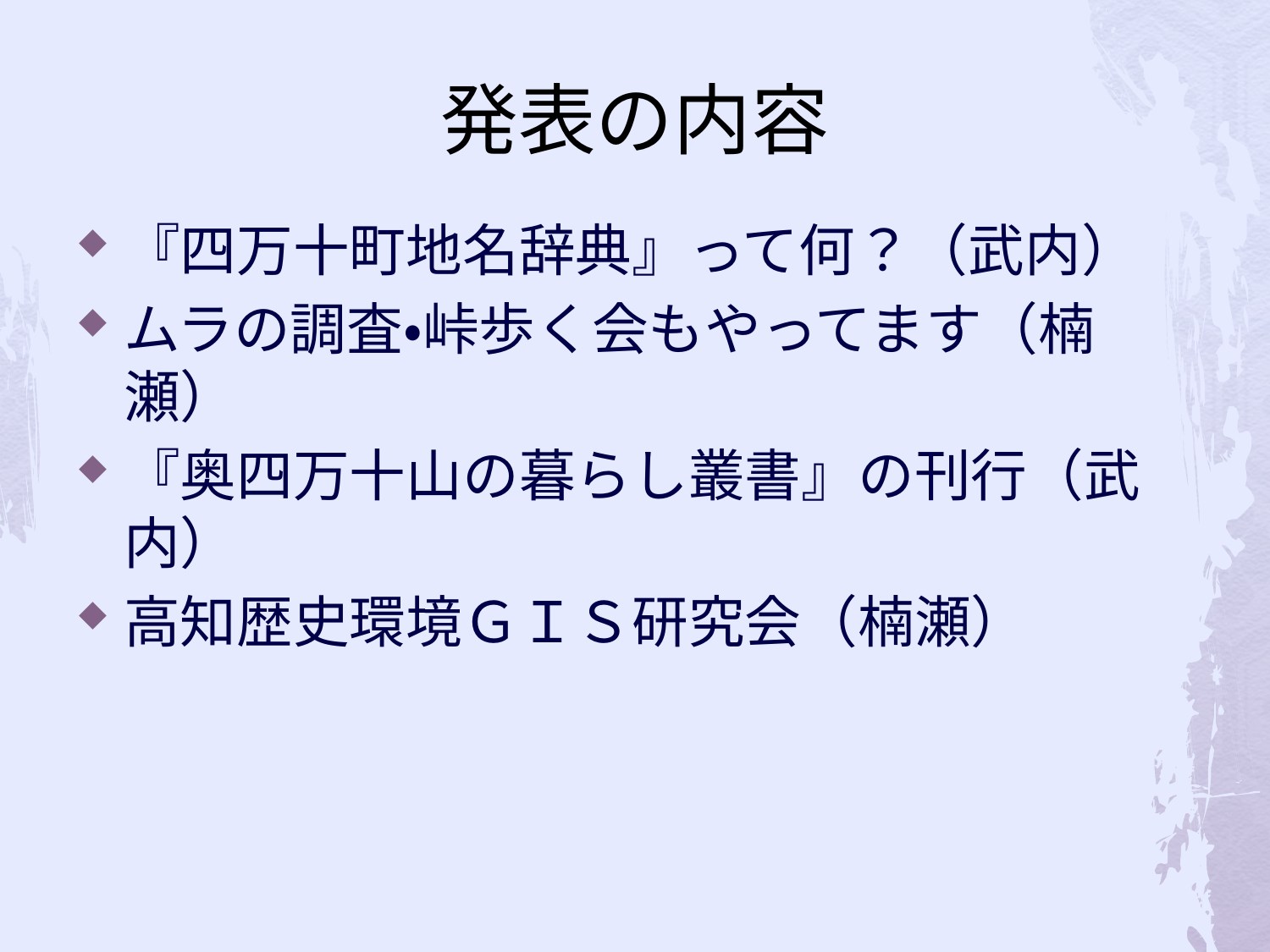

# 発表の内容
『四万十町地名辞典』って何？（武内）
ムラの調査・峠歩く会もやってます（楠瀬）
『奥四万十山の暮らし叢書』の刊行（武内）
高知歴史環境ＧＩＳ研究会（楠瀬）